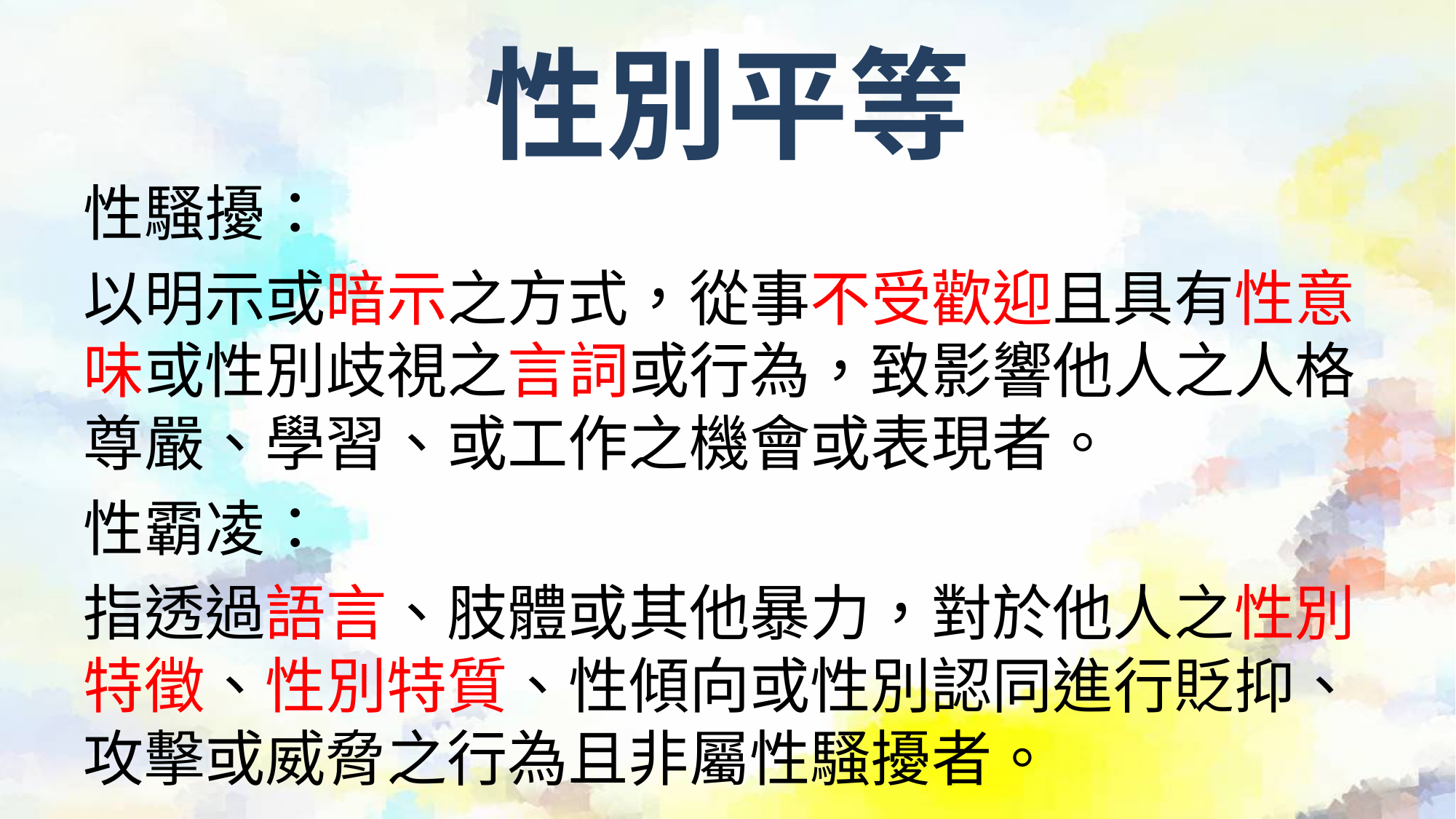

# 性別平等
性騷擾：
以明示或暗示之方式，從事不受歡迎且具有性意味或性別歧視之言詞或行為，致影響他人之人格尊嚴、學習、或工作之機會或表現者。
性霸凌：
指透過語言、肢體或其他暴力，對於他人之性別特徵、性別特質、性傾向或性別認同進行貶抑、攻擊或威脅之行為且非屬性騷擾者。